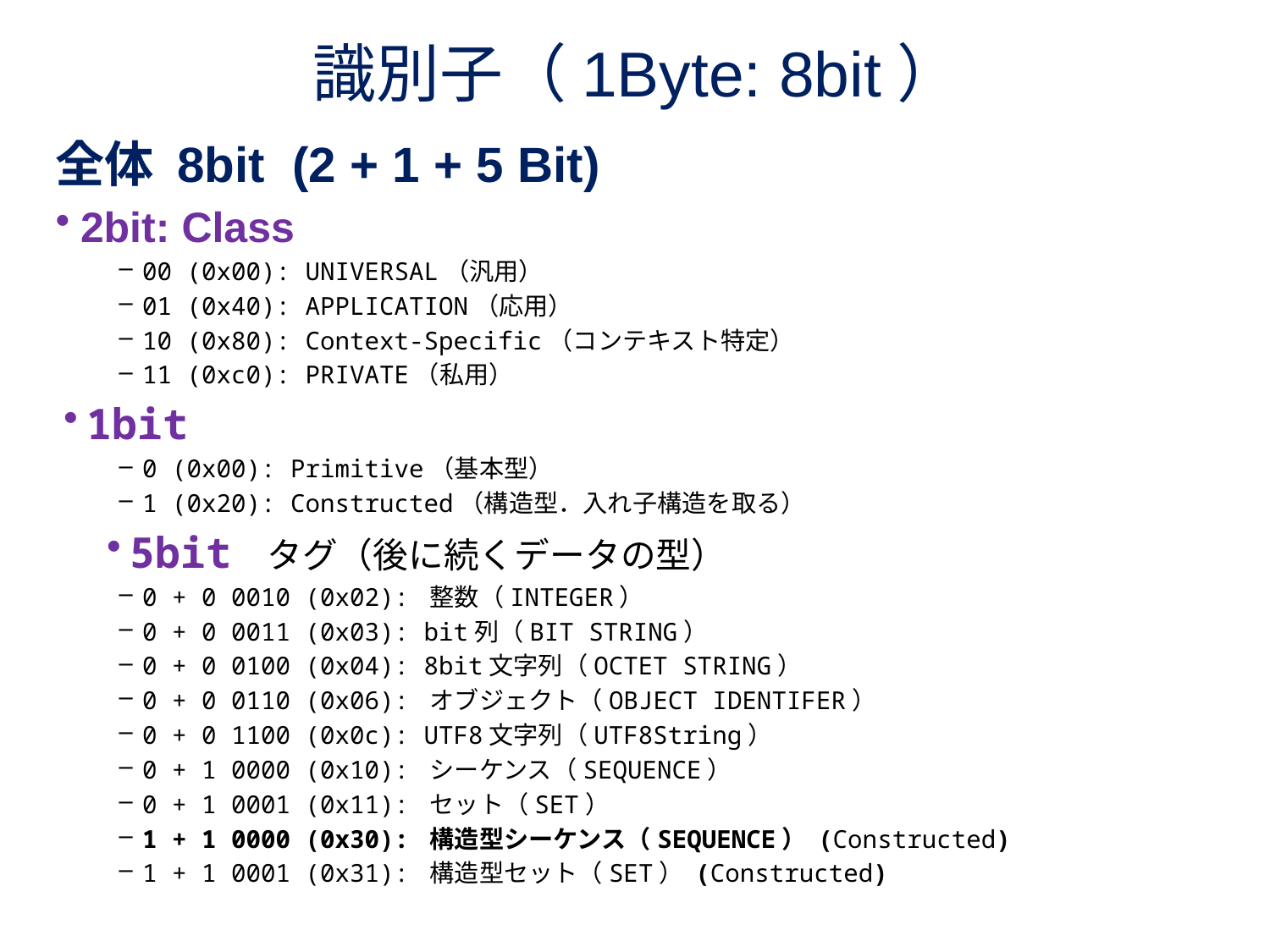

# 識別子（1Byte: 8bit）
全体 8bit  (2 + 1 + 5 Bit)
2bit: Class
00 (0x00): UNIVERSAL（汎用）
01 (0x40): APPLICATION（応用）
10 (0x80): Context-Specific（コンテキスト特定）
11 (0xc0): PRIVATE（私用）
1bit
0 (0x00): Primitive（基本型）
1 (0x20): Constructed（構造型．入れ子構造を取る）
5bit タグ（後に続くデータの型）
0 + 0 0010 (0x02): 整数（INTEGER）
0 + 0 0011 (0x03): bit列（BIT STRING）
0 + 0 0100 (0x04): 8bit文字列（OCTET STRING）
0 + 0 0110 (0x06): オブジェクト（OBJECT IDENTIFER）
0 + 0 1100 (0x0c): UTF8文字列（UTF8String）
0 + 1 0000 (0x10): シーケンス（SEQUENCE）
0 + 1 0001 (0x11): セット（SET）
1 + 1 0000 (0x30): 構造型シーケンス（SEQUENCE） (Constructed)
1 + 1 0001 (0x31): 構造型セット（SET） (Constructed)